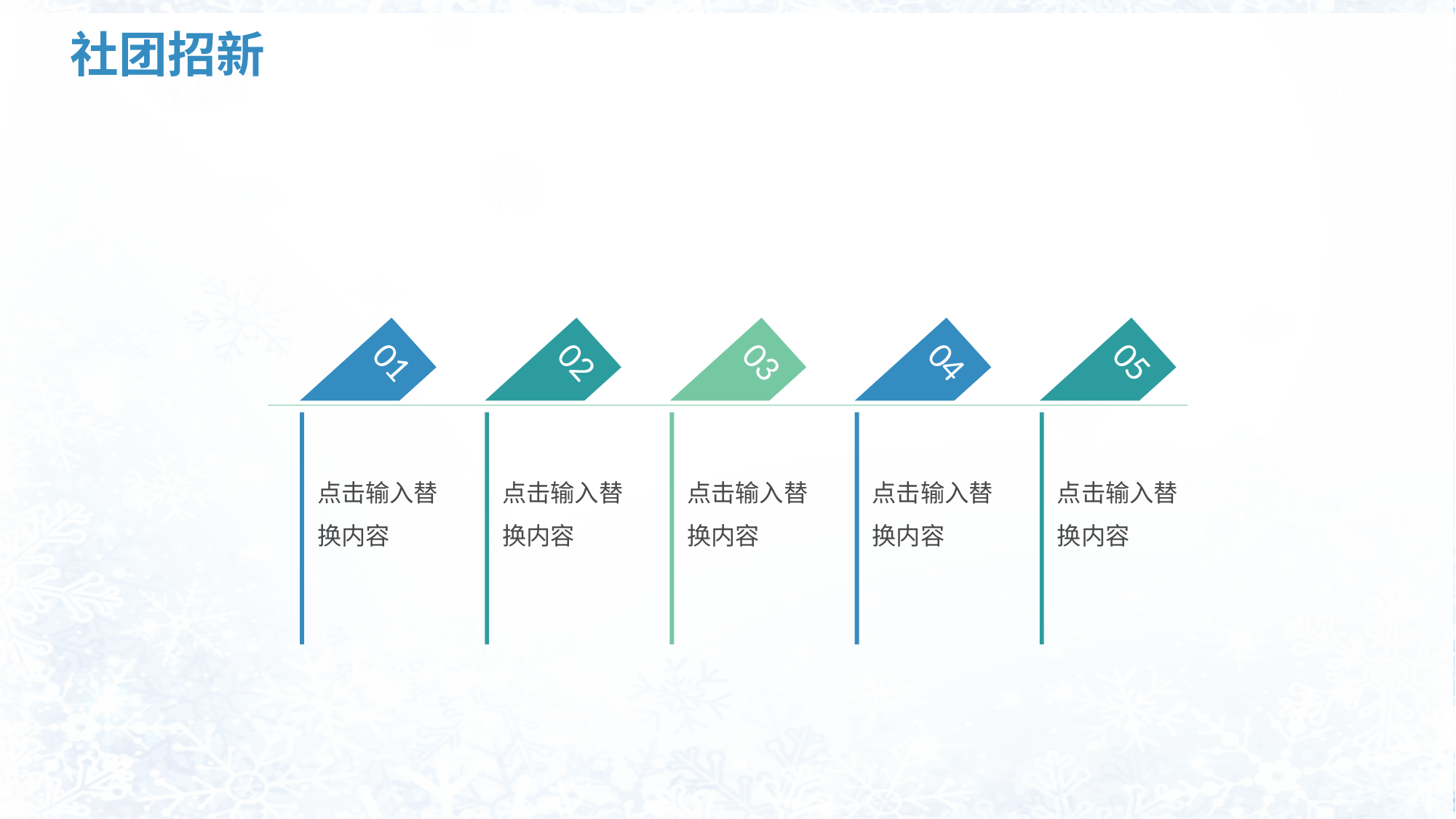

# 社团招新
01
02
03
04
05

点击输入替换内容

点击输入替换内容

点击输入替换内容

点击输入替换内容

点击输入替换内容